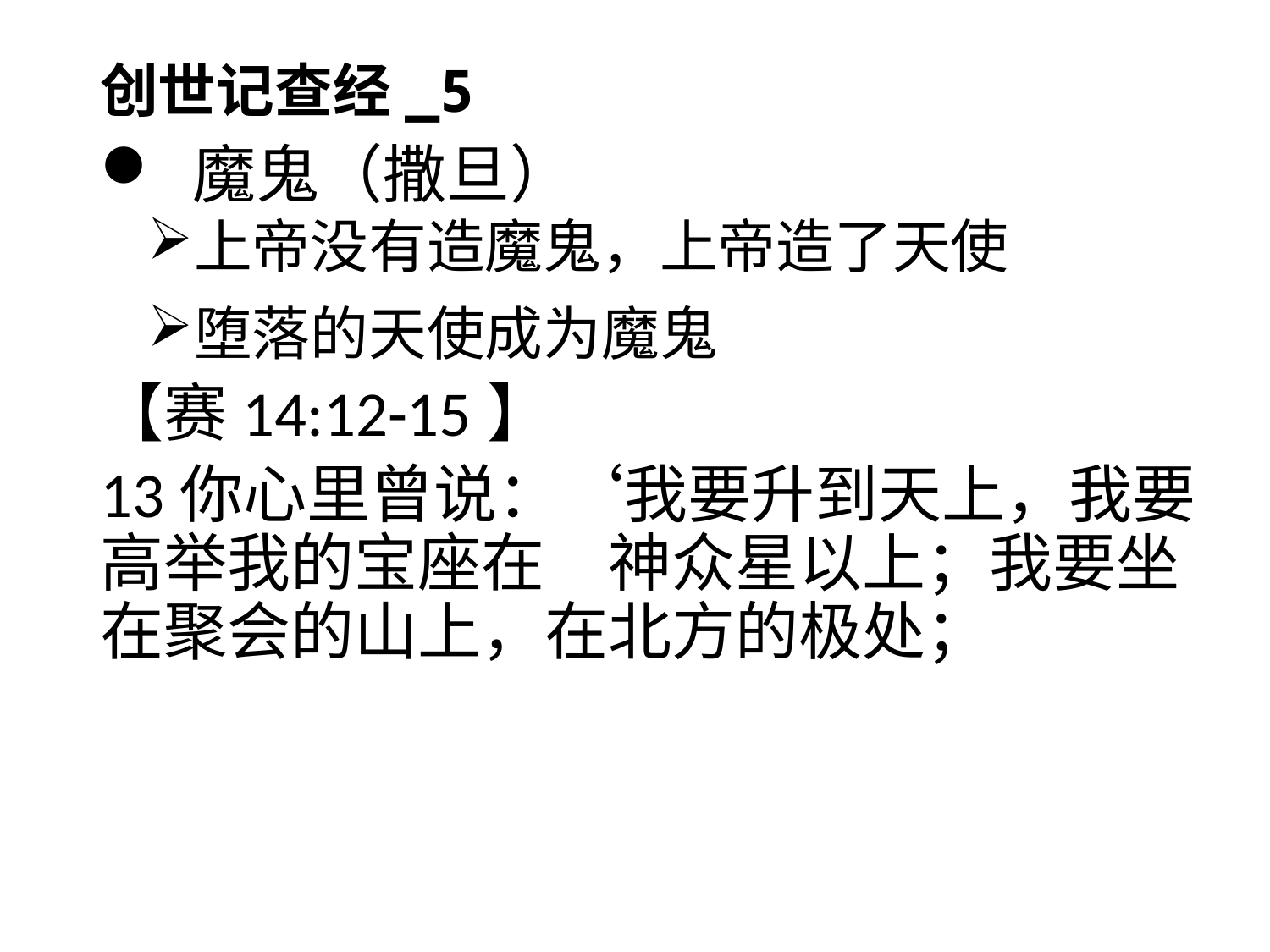

# 创世记查经_5
 魔鬼（撒旦）
上帝没有造魔鬼，上帝造了天使

堕落的天使成为魔鬼
【赛14:12-15】
13你心里曾说：‘我要升到天上，我要高举我的宝座在　神众星以上；我要坐在聚会的山上，在北方的极处；